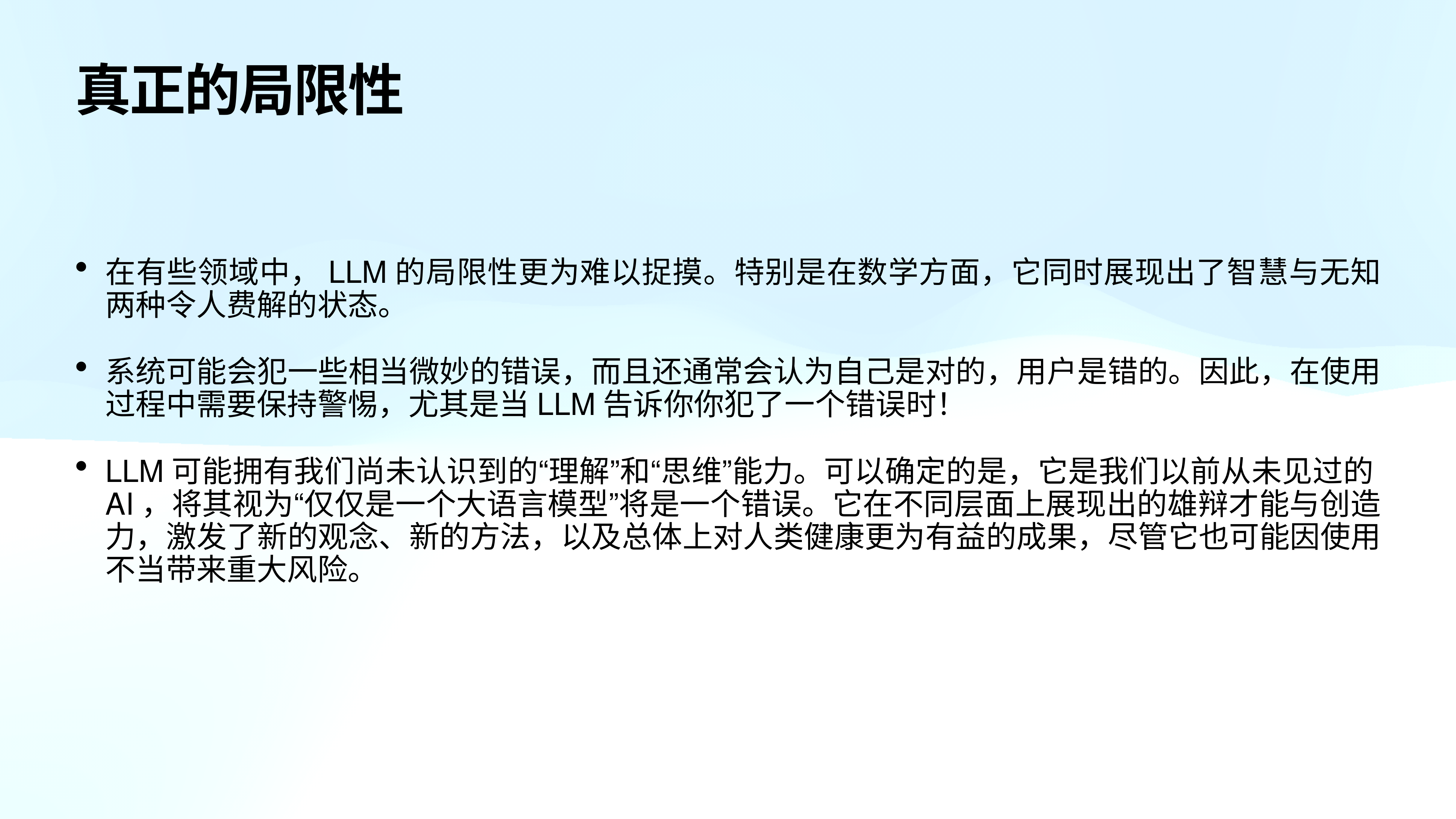

# 真正的局限性

在有些领域中，LLM的局限性更为难以捉摸。特别是在数学方面，它同时展现出了智慧与无知两种令人费解的状态。
系统可能会犯一些相当微妙的错误，而且还通常会认为自己是对的，用户是错的。因此，在使用过程中需要保持警惕，尤其是当LLM告诉你你犯了一个错误时！
LLM可能拥有我们尚未认识到的“理解”和“思维”能力。可以确定的是，它是我们以前从未见过的AI，将其视为“仅仅是一个大语言模型”将是一个错误。它在不同层面上展现出的雄辩才能与创造力，激发了新的观念、新的方法，以及总体上对人类健康更为有益的成果，尽管它也可能因使用不当带来重大风险。